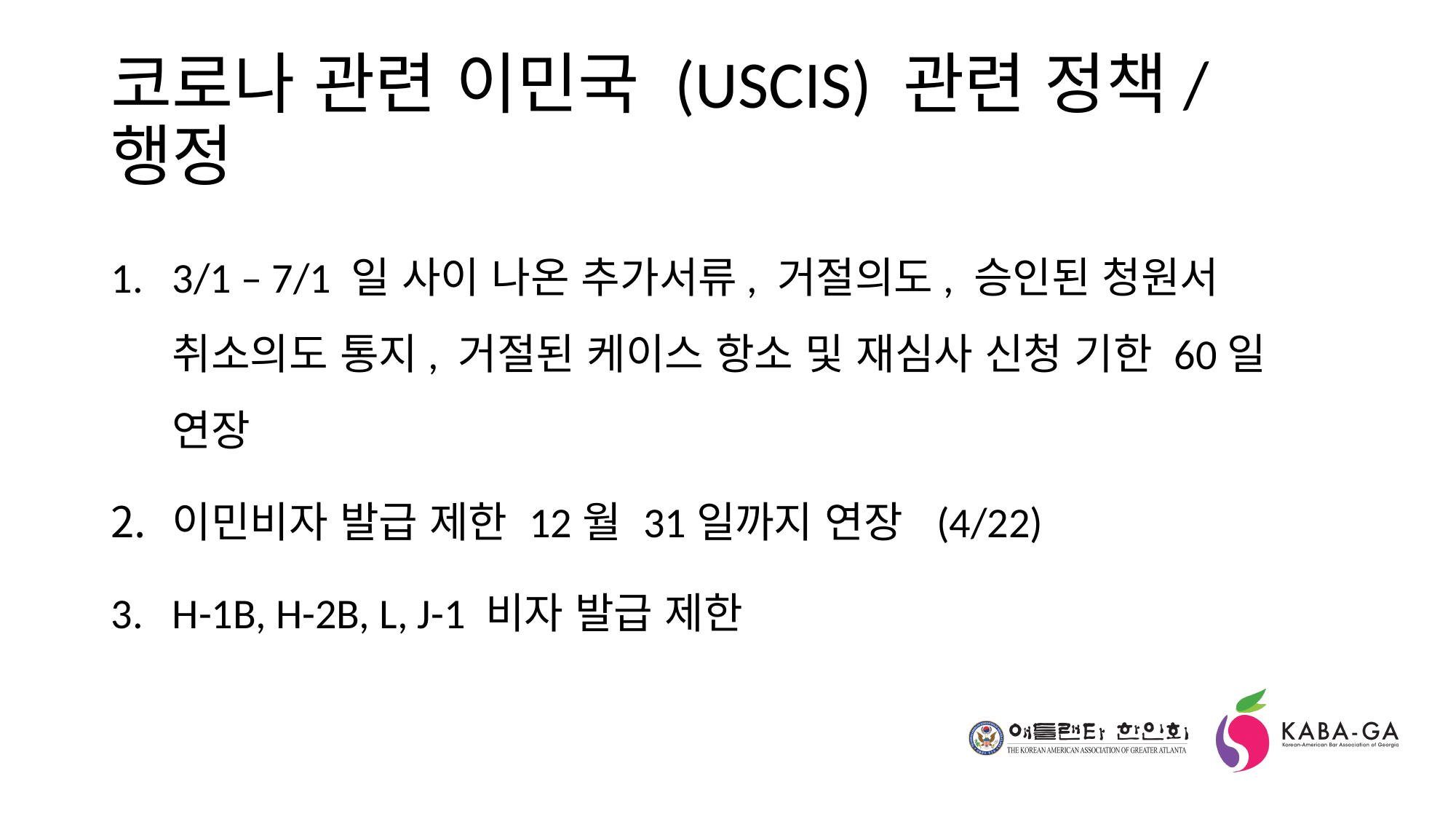

# 코로나 관련 이민국 (USCIS) 관련 정책/행정

3/1 – 7/1 일 사이 나온 추가서류, 거절의도, 승인된 청원서 취소의도 통지, 거절된 케이스 항소 및 재심사 신청 기한 60일 연장
이민비자 발급 제한 12월 31일까지 연장  (4/22)
H-1B, H-2B, L, J-1 비자 발급 제한